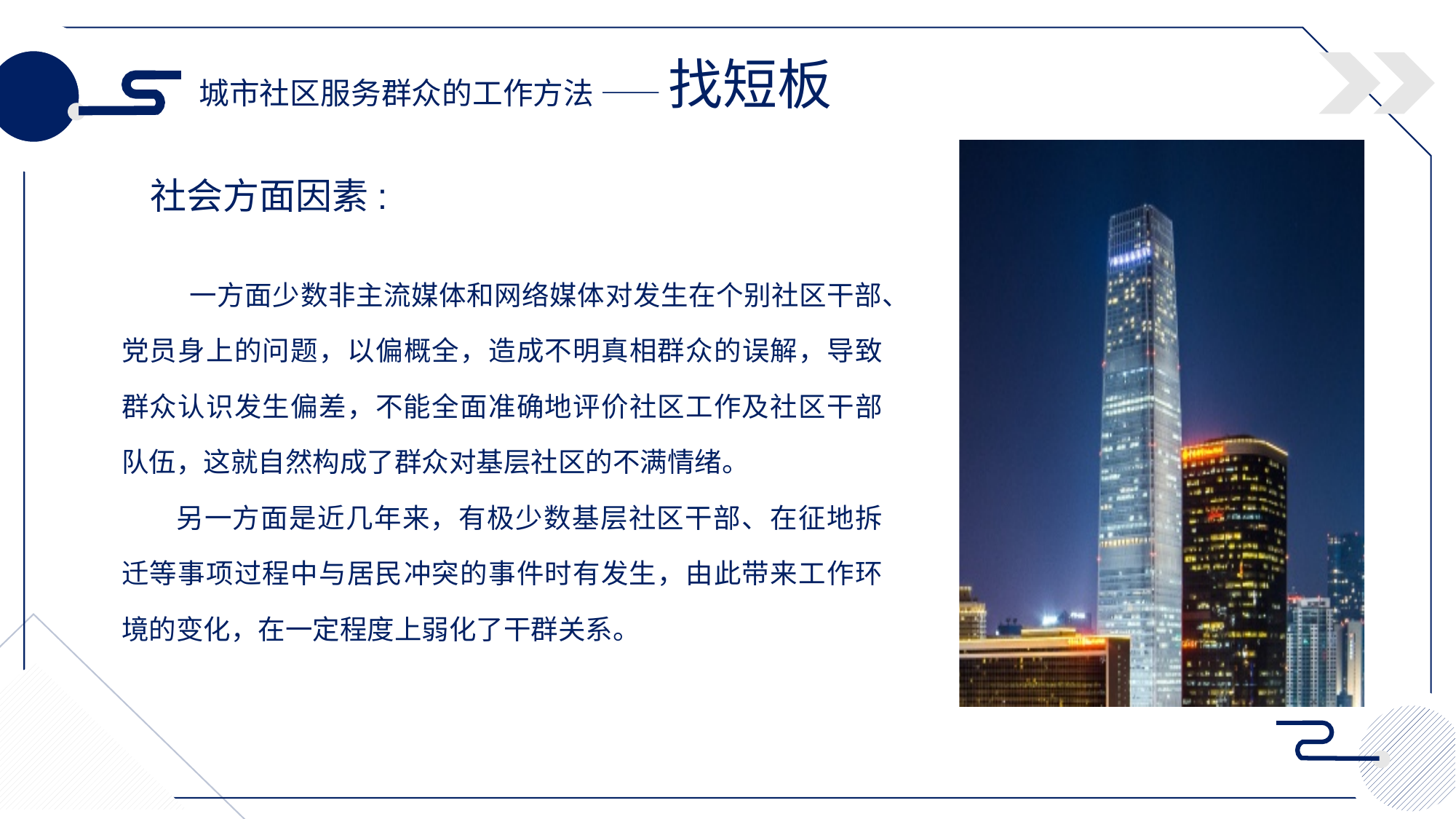

城市社区服务群众的工作方法 —— 找短板

社会方面因素:
 一方面少数非主流媒体和网络媒体对发生在个别社区干部、党员身上的问题，以偏概全，造成不明真相群众的误解，导致群众认识发生偏差，不能全面准确地评价社区工作及社区干部队伍，这就自然构成了群众对基层社区的不满情绪。
另一方面是近几年来，有极少数基层社区干部、在征地拆迁等事项过程中与居民冲突的事件时有发生，由此带来工作环境的变化，在一定程度上弱化了干群关系。